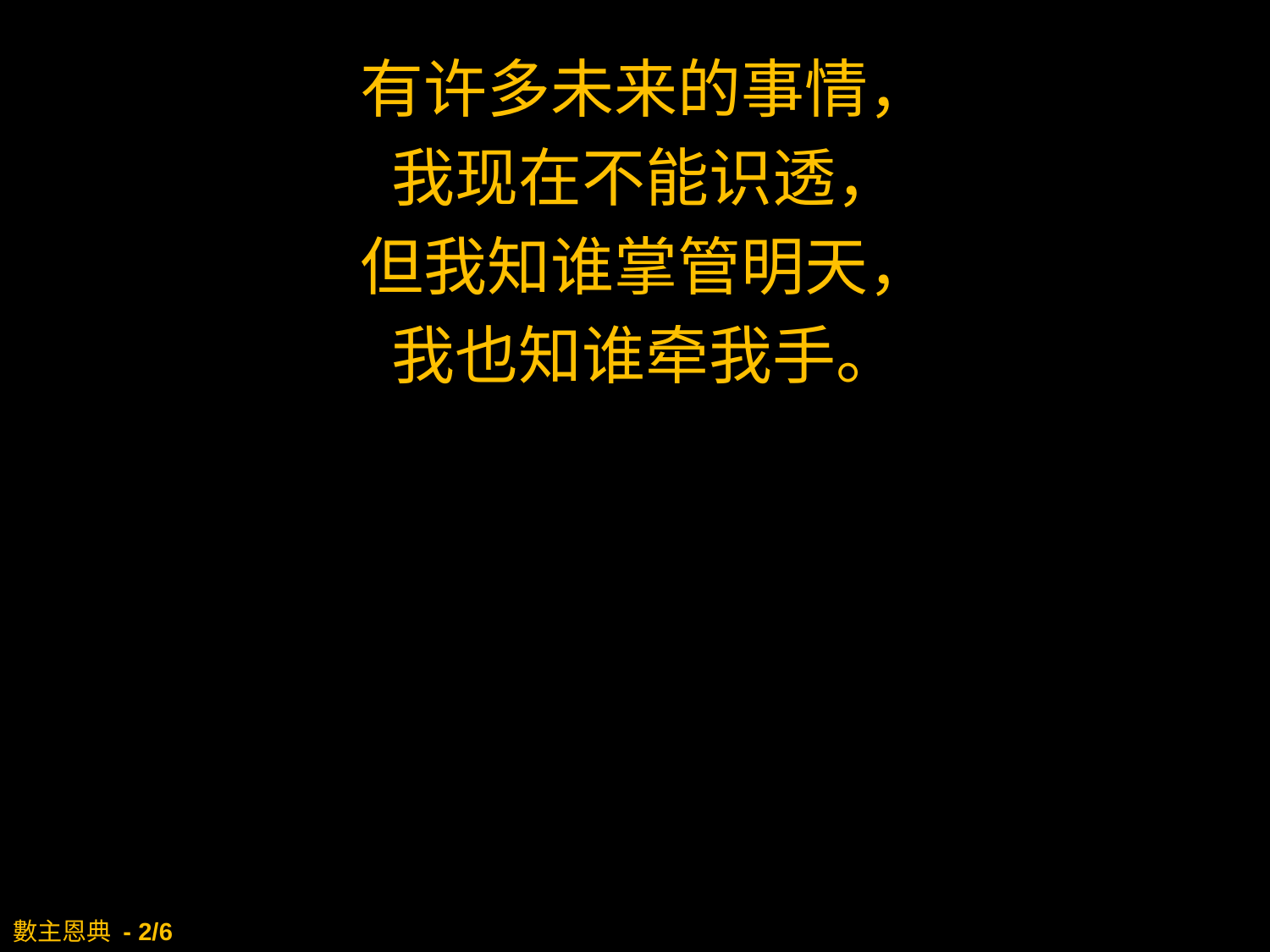

有许多未来的事情，
我现在不能识透，
但我知谁掌管明天，
我也知谁牵我手。

# 數主恩典 - 2/6